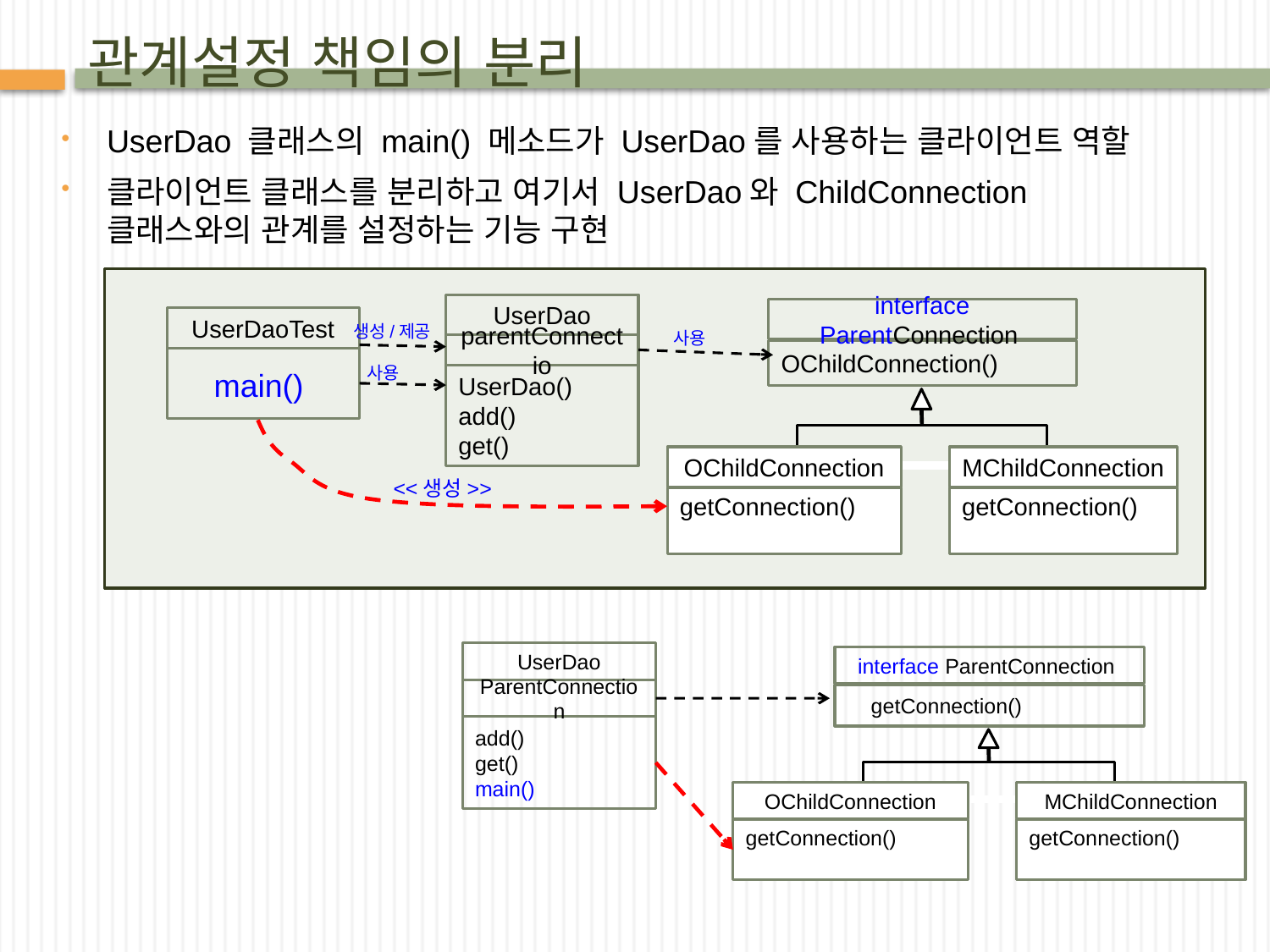

# 관계설정 책임의 분리
UserDao 클래스의 main() 메소드가 UserDao를 사용하는 클라이언트 역할
클라이언트 클래스를 분리하고 여기서 UserDao와 ChildConnection 클래스와의 관계를 설정하는 기능 구현

UserDao
parentConnectio
UserDao()
add()
get()
interface ParentConnection
OChildConnection()
UserDaoTest

OChildConnection
getConnection()

MChildConnection
getConnection()

생성/제공
사용
사용
<<생성>>
main()
UserDao
ParentConnection
add()
get()
main()
interface ParentConnection
    getConnection()

OChildConnection
getConnection()

MChildConnection
getConnection()